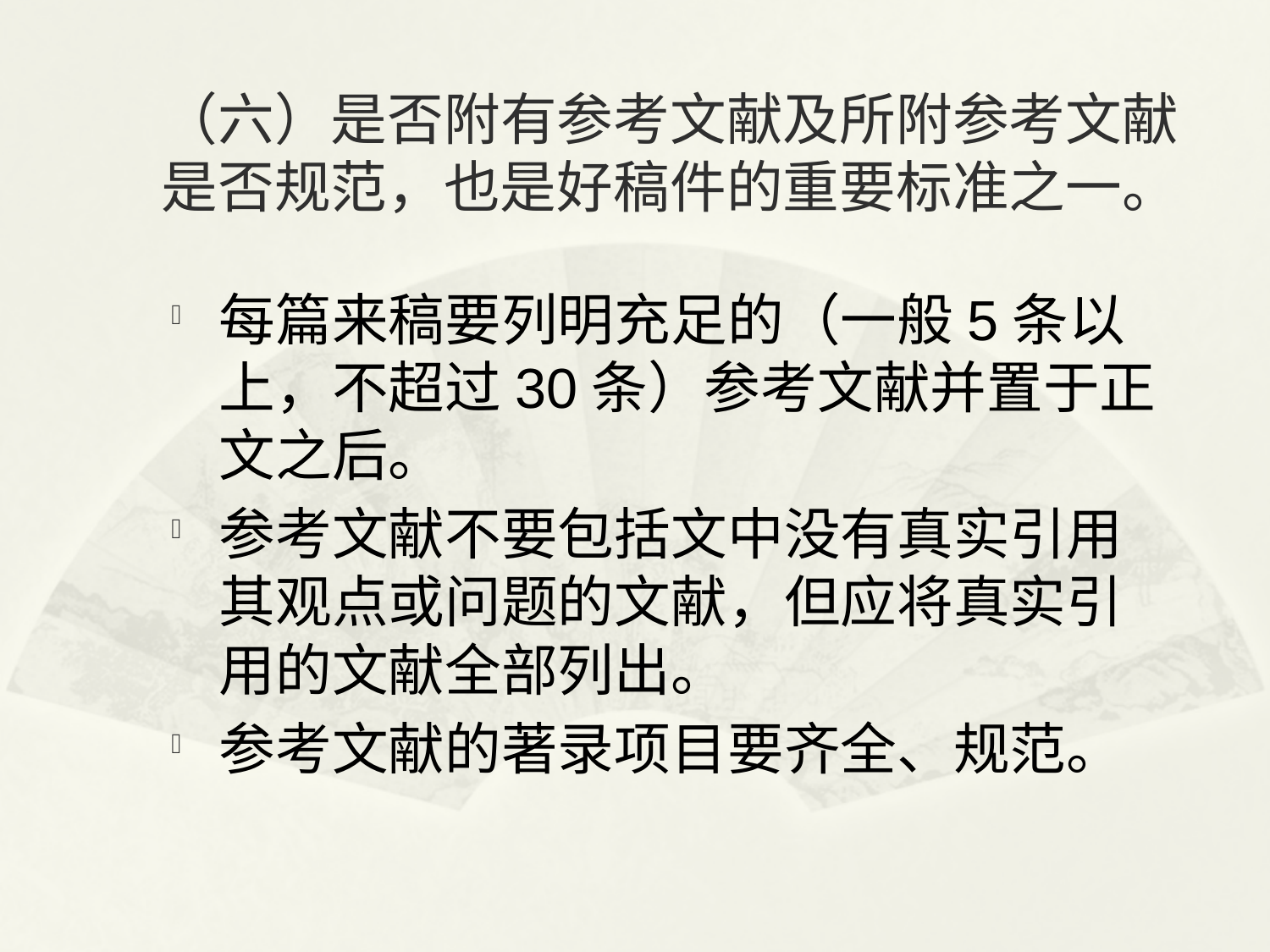

# （六）是否附有参考文献及所附参考文献是否规范，也是好稿件的重要标准之一。
每篇来稿要列明充足的（一般5条以上，不超过30条）参考文献并置于正文之后。
参考文献不要包括文中没有真实引用其观点或问题的文献，但应将真实引用的文献全部列出。
参考文献的著录项目要齐全、规范。